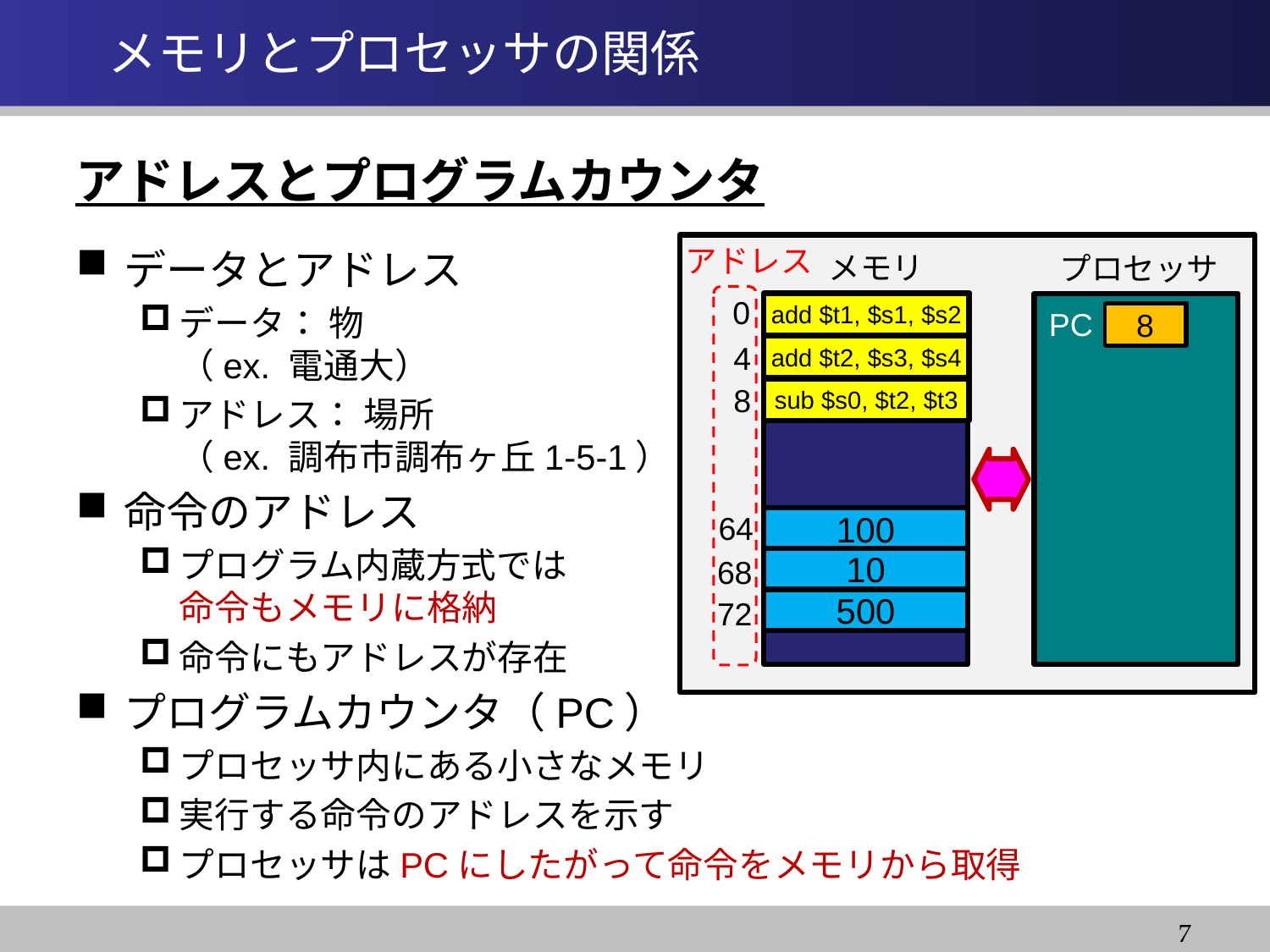

メモリとプロセッサの関係
アドレスとプログラムカウンタ
アドレス

データとアドレス
データ： 物
（ex. 電通大）
アドレス： 場所
（ex. 調布市調布ヶ丘1-5-1）
命令のアドレス
プログラム内蔵方式では
命令もメモリに格納
命令にもアドレスが存在
プログラムカウンタ（PC）
プロセッサ内にある小さなメモリ
実行する命令のアドレスを示す
プロセッサはPCにしたがって命令をメモリから取得
メモリ
プロセッサ

0
add $t1, $s1, $s2

add $t1, $s1, $s2

PC

8
4
0
4
add $t2, $s3, $s4
add $t2, $s3, $s4
8
sub $s0, $t2, $t3
sub $s0, $t2, $t3

64
100
68
10
72
500
7